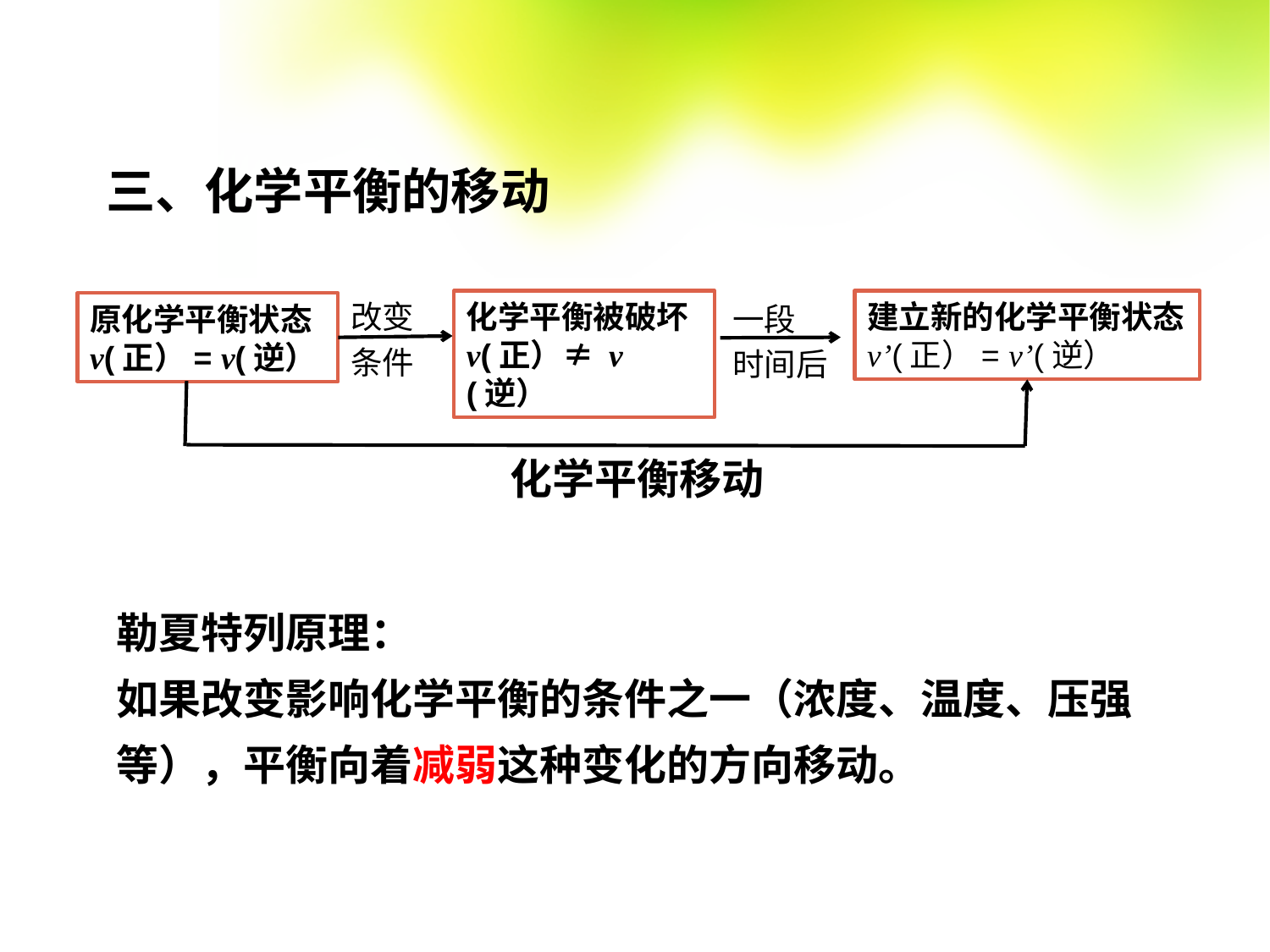

三、化学平衡的移动
改变
条件
一段
时间后
化学平衡被破坏
v(正）≠ v(逆）
建立新的化学平衡状态
v’(正）= v’(逆）
原化学平衡状态
v(正）= v(逆）
化学平衡移动
勒夏特列原理：
如果改变影响化学平衡的条件之一（浓度、温度、压强等），平衡向着减弱这种变化的方向移动。